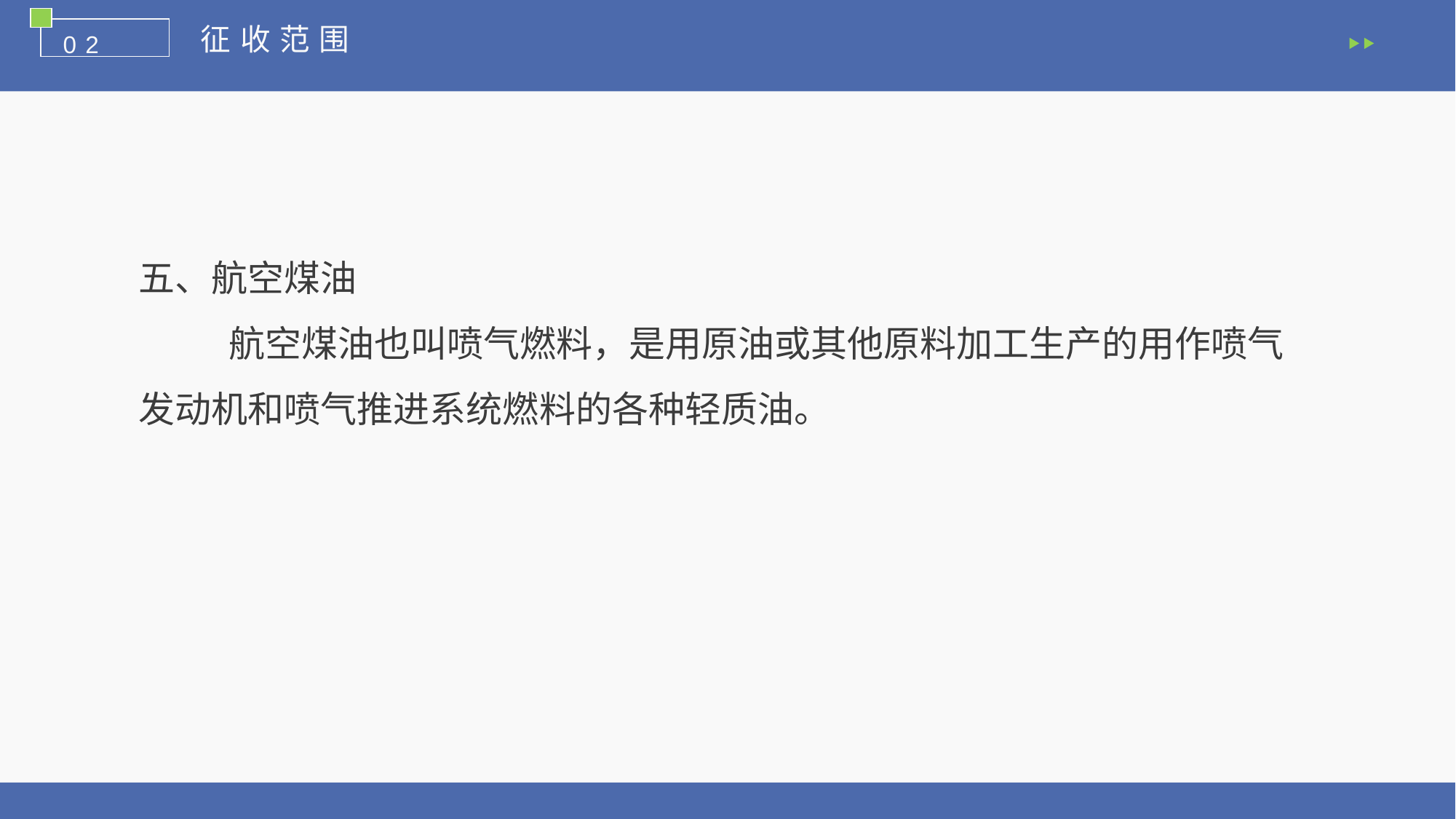

征收范围

02

五、航空煤油
 　　航空煤油也叫喷气燃料，是用原油或其他原料加工生产的用作喷气发动机和喷气推进系统燃料的各种轻质油。